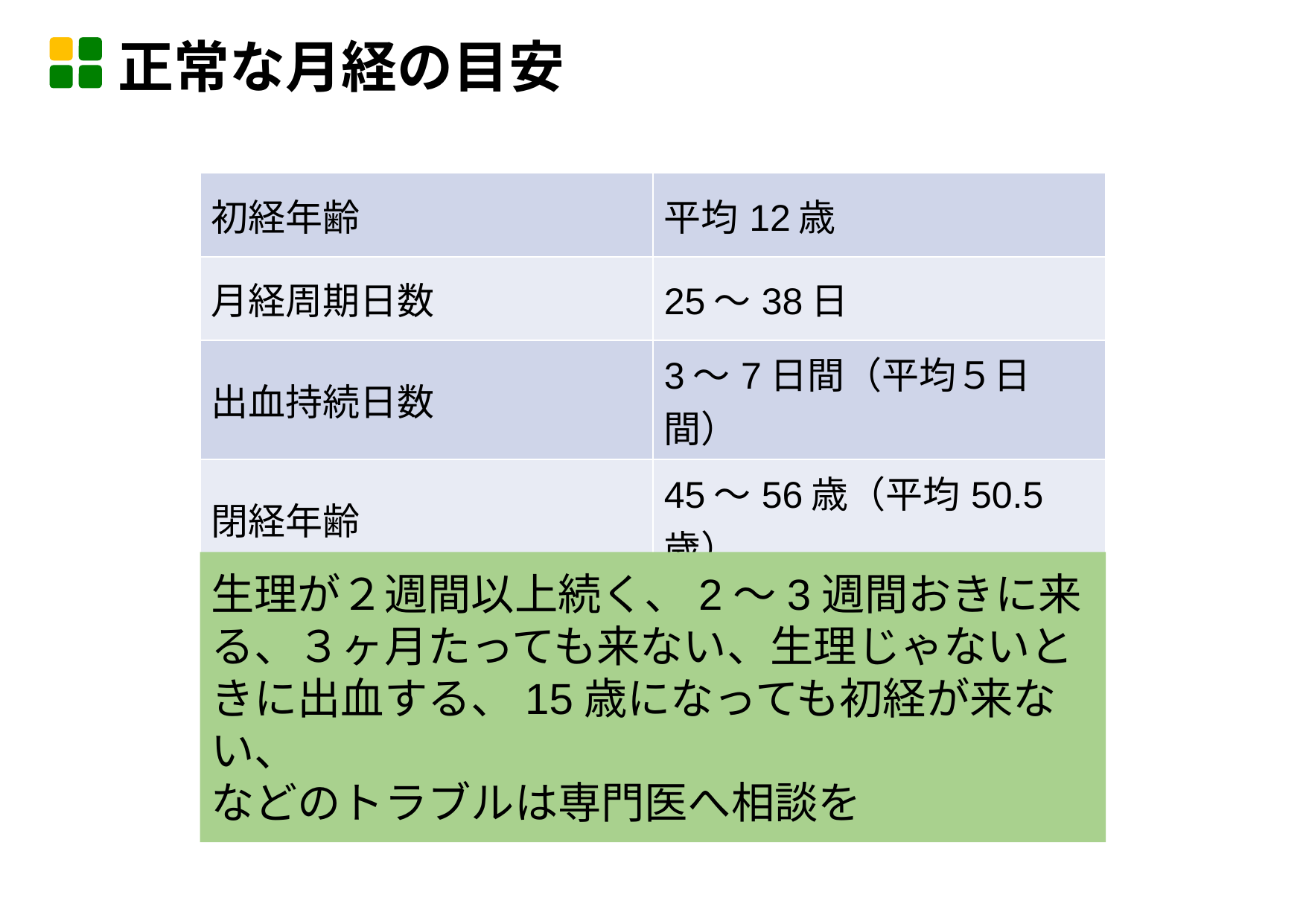

正常な月経の目安

| 初経年齢 | 平均12歳 |
| --- | --- |
| 月経周期日数 | 25～38日 |
| 出血持続日数 | 3～7日間（平均５日間） |
| 閉経年齢 | 45～56歳（平均50.5歳） |
生理が２週間以上続く、2～3週間おきに来る、３ヶ月たっても来ない、生理じゃないときに出血する、15歳になっても初経が来ない、
などのトラブルは専門医へ相談を